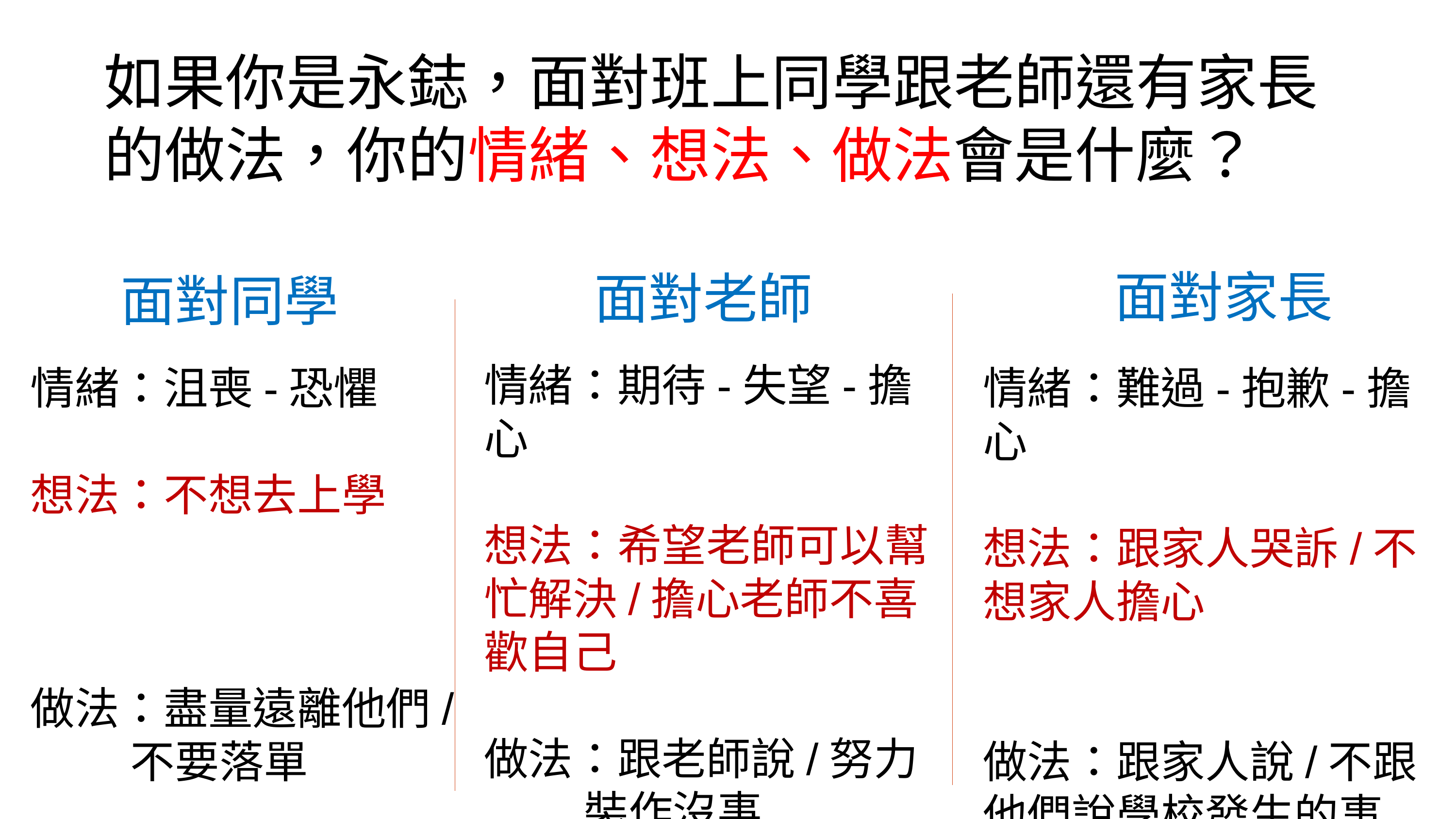

如果你是永鋕，面對班上同學跟老師還有家長的做法，你的情緒、想法、做法會是什麼？
面對家長
面對老師
面對同學

情緒：期待-失望-擔心

想法：希望老師可以幫忙解決/擔心老師不喜歡自己

做法：跟老師說/努力
         裝作沒事

情緒：難過-抱歉-擔心

想法：跟家人哭訴/不想家人擔心

做法：跟家人說/不跟他們說學校發生的事

情緒：沮喪-恐懼

想法：不想去上學

做法：盡量遠離他們/
         不要落單